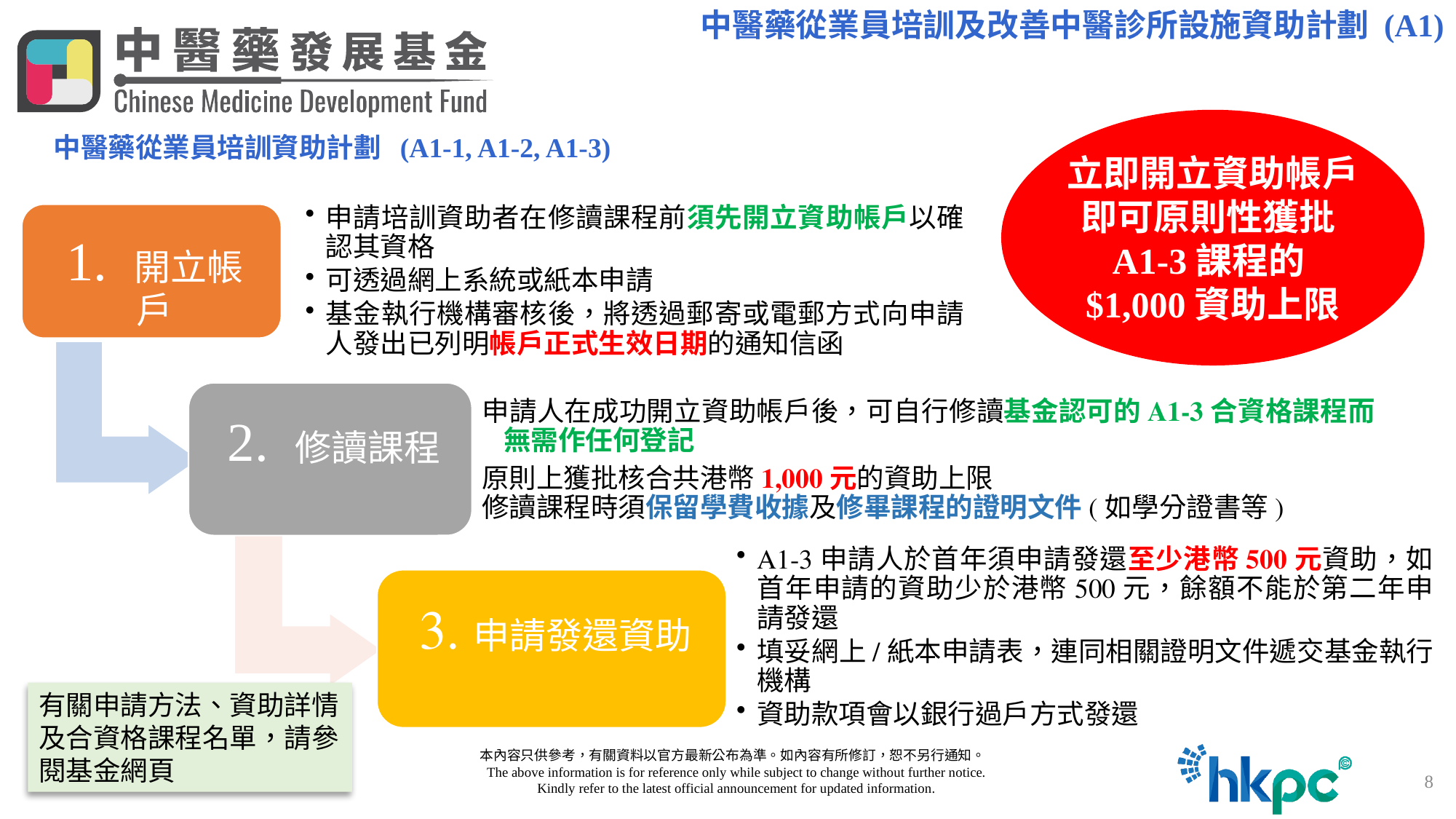

中醫藥從業員培訓及改善中醫診所設施資助計劃 (A1)
立即開立資助帳戶
即可原則性獲批A1-3課程的$1,000資助上限
      中醫藥從業員培訓資助計劃  (A1-1, A1-2, A1-3)​
1. 開立帳戶
申請培訓資助者在修讀課程前須先開立資助帳戶以確認其資格
可透過網上系統或紙本申請
基金執行機構審核後，將透過郵寄或電郵方式向申請人發出已列明帳戶正式生效日期的通知信函
2. 修讀課程
申請人在成功開立資助帳戶後，可自行修讀基金認可的A1-3合資格課程而無需作任何登記
原則上獲批核合共港幣1,000元的資助上限
修讀課程時須保留學費收據及修畢課程的證明文件(如學分證書等)
3.申請發還資助
A1-3申請人於首年須申請發還至少港幣500元資助，如首年申請的資助少於港幣500元，餘額不能於第二年申請發還
填妥網上/紙本申請表，連同相關證明文件遞交基金執行機構
資助款項會以銀行過戶方式發還
有關申請方法、資助詳情及合資格課程名單，請參閱基金網頁
  本內容只供參考，有關資料以官方最新公布為準。如內容有所修訂，恕不另行通知。
     The above information is for reference only while subject to change without further notice.
     Kindly refer to the latest official announcement for updated information.
8